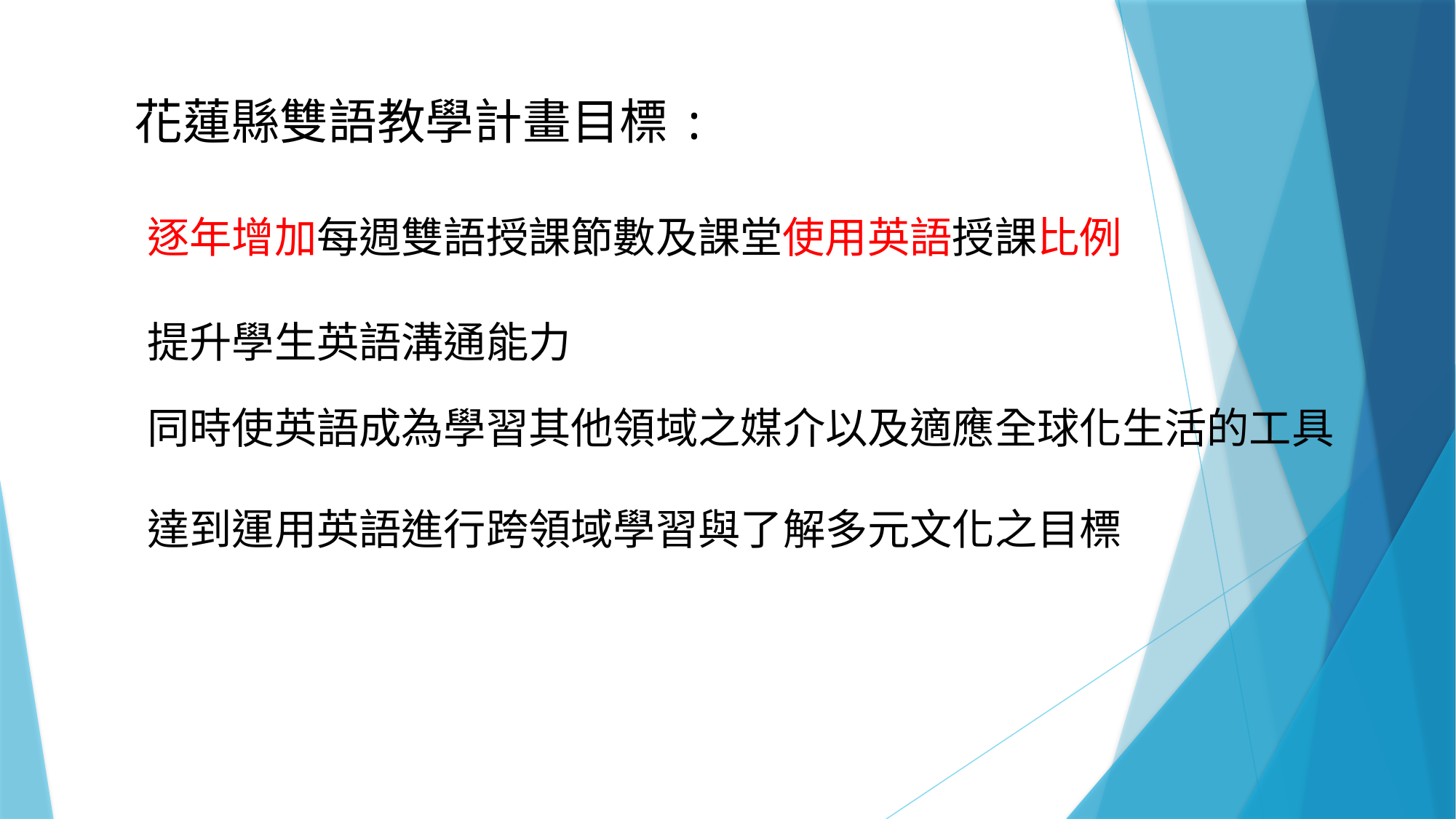

花蓮縣雙語教學計畫目標:
逐年增加每週雙語授課節數及課堂使用英語授課比例
提升學生英語溝通能力
同時使英語成為學習其他領域之媒介以及適應全球化生活的工具

達到運用英語進行跨領域學習與了解多元文化之目標